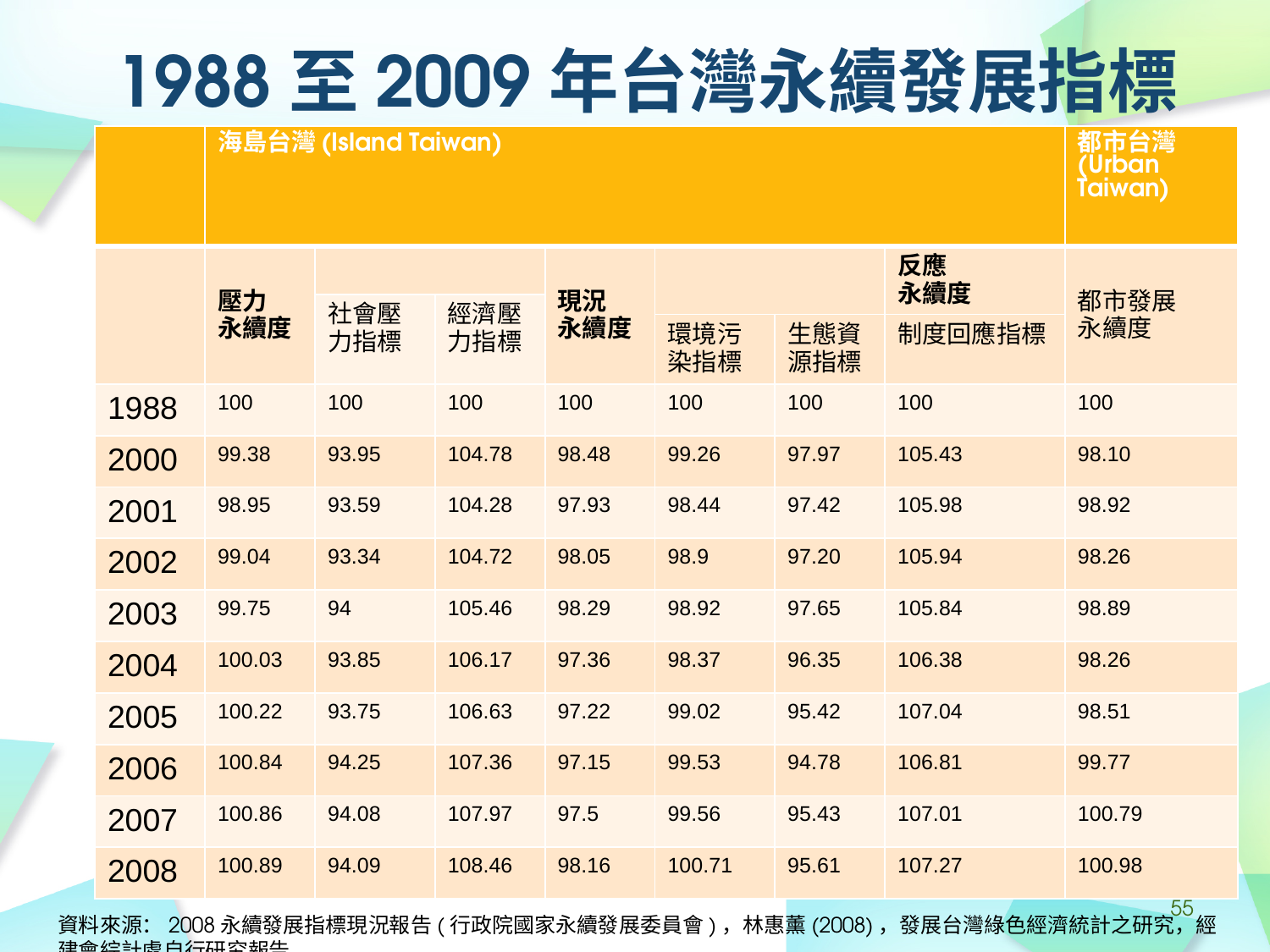

# 1988至2009年台灣永續發展指標
|  | 海島台灣(Island Taiwan) |  |  |  |  |  |  | 都市台灣(Urban Taiwan) |
| --- | --- | --- | --- | --- | --- | --- | --- | --- |
|  | 壓力 永續度 |  |  | 現況 永續度 |  |  | 反應 永續度 | 都市發展 永續度 |
|  |  | 社會壓力指標 | 經濟壓力指標 |  |  |  |  |  |
|  |  |  |  |  | 環境污染指標 | 生態資源指標 | 制度回應指標 |  |
| 1988 | 100 | 100 | 100 | 100 | 100 | 100 | 100 | 100 |
| 2000 | 99.38 | 93.95 | 104.78 | 98.48 | 99.26 | 97.97 | 105.43 | 98.10 |
| 2001 | 98.95 | 93.59 | 104.28 | 97.93 | 98.44 | 97.42 | 105.98 | 98.92 |
| 2002 | 99.04 | 93.34 | 104.72 | 98.05 | 98.9 | 97.20 | 105.94 | 98.26 |
| 2003 | 99.75 | 94 | 105.46 | 98.29 | 98.92 | 97.65 | 105.84 | 98.89 |
| 2004 | 100.03 | 93.85 | 106.17 | 97.36 | 98.37 | 96.35 | 106.38 | 98.26 |
| 2005 | 100.22 | 93.75 | 106.63 | 97.22 | 99.02 | 95.42 | 107.04 | 98.51 |
| 2006 | 100.84 | 94.25 | 107.36 | 97.15 | 99.53 | 94.78 | 106.81 | 99.77 |
| 2007 | 100.86 | 94.08 | 107.97 | 97.5 | 99.56 | 95.43 | 107.01 | 100.79 |
| 2008 | 100.89 | 94.09 | 108.46 | 98.16 | 100.71 | 95.61 | 107.27 | 100.98 |
55
資料來源：2008永續發展指標現況報告(行政院國家永續發展委員會)，林惠薰(2008)，發展台灣綠色經濟統計之研究，經建會綜計處自行研究報告